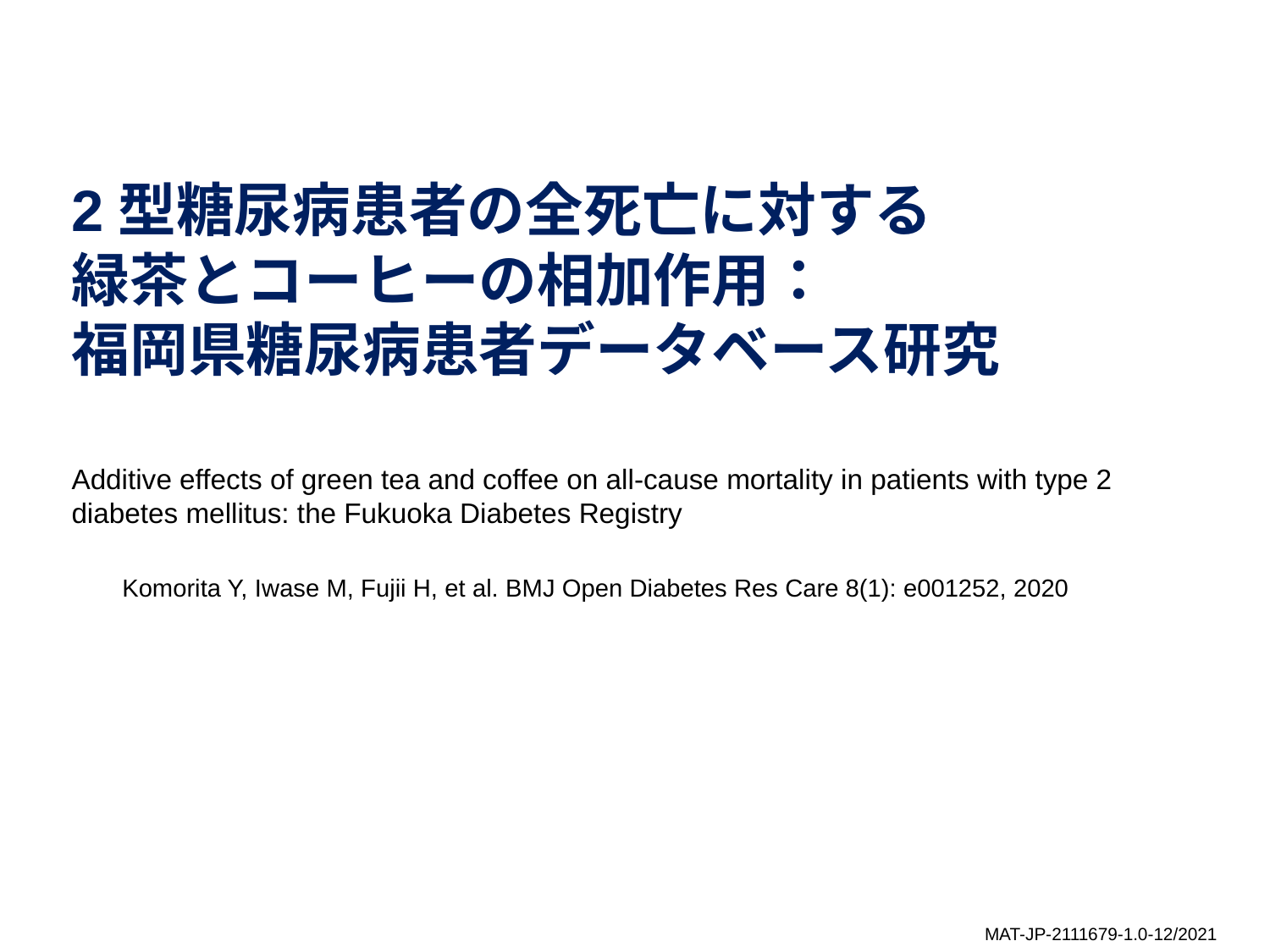

2型糖尿病患者の全死亡に対する
緑茶とコーヒーの相加作用：
福岡県糖尿病患者データベース研究
Additive effects of green tea and coffee on all-cause mortality in patients with type 2 diabetes mellitus: the Fukuoka Diabetes Registry
Komorita Y, Iwase M, Fujii H, et al. BMJ Open Diabetes Res Care 8(1): e001252, 2020
MAT-JP-2111679-1.0-12/2021